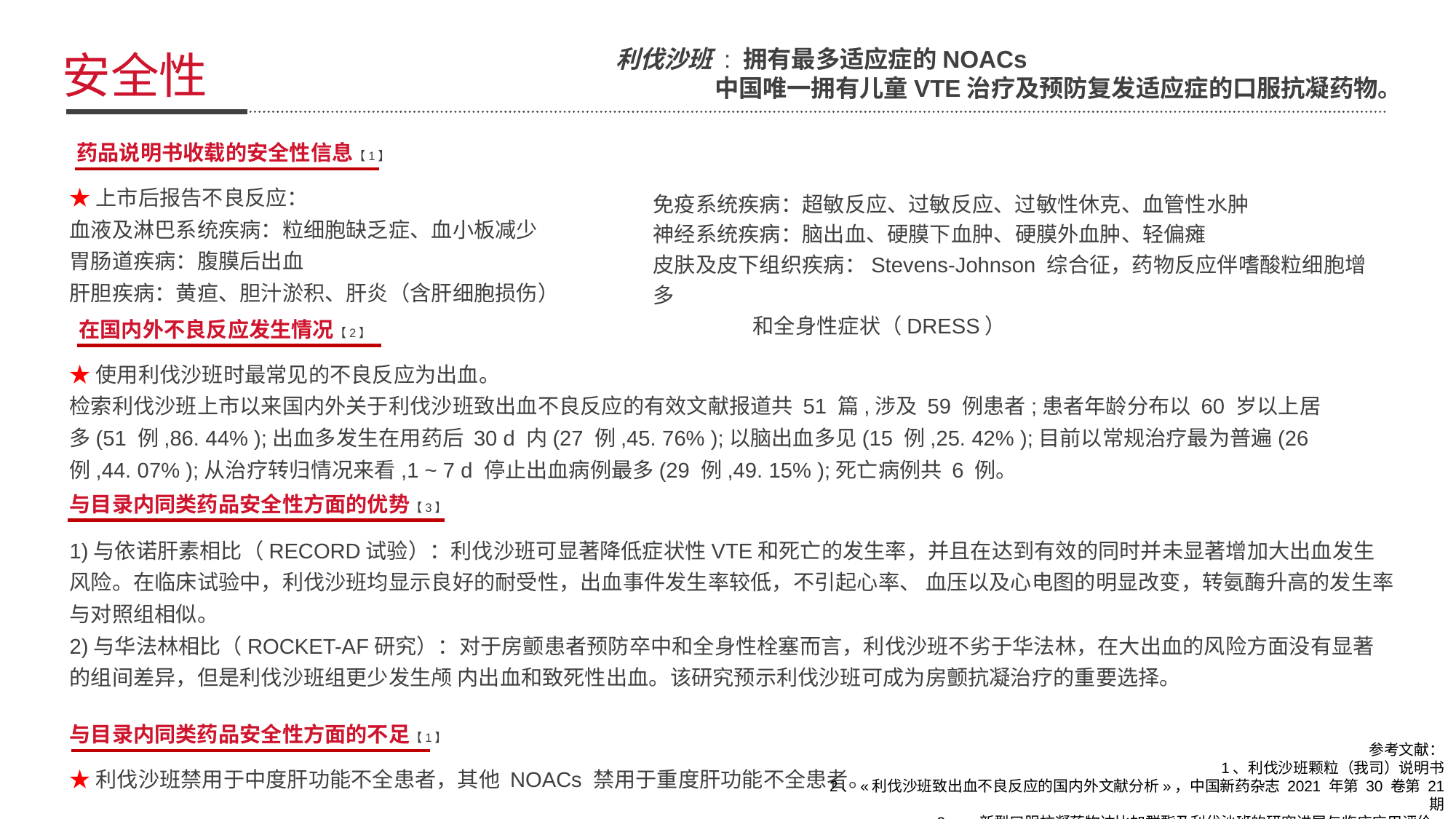

利伐沙班 : 拥有最多适应症的NOACs
                 中国唯一拥有儿童VTE治疗及预防复发适应症的口服抗凝药物。
安全性
药品说明书收载的安全性信息【1】
★上市后报告不良反应：
血液及淋巴系统疾病：粒细胞缺乏症、血小板减少
胃肠道疾病：腹膜后出血
肝胆疾病：黄疸、胆汁淤积、肝炎（含肝细胞损伤）

免疫系统疾病：超敏反应、过敏反应、过敏性休克、血管性水肿
神经系统疾病：脑出血、硬膜下血肿、硬膜外血肿、轻偏瘫
皮肤及皮下组织疾病：Stevens-Johnson 综合征，药物反应伴嗜酸粒细胞增多
                    和全身性症状（DRESS）
在国内外不良反应发生情况【2】
★使用利伐沙班时最常见的不良反应为出血。
检索利伐沙班上市以来国内外关于利伐沙班致出血不良反应的有效文献报道共 51 篇,涉及 59 例患者;患者年龄分布以 60 岁以上居多(51 例,86. 44% );出血多发生在用药后 30 d 内(27 例,45. 76% );以脑出血多见(15 例,25. 42% );目前以常规治疗最为普遍(26 例,44. 07% );从治疗转归情况来看,1 ~ 7 d 停止出血病例最多(29 例,49. 15% );死亡病例共 6 例。
与目录内同类药品安全性方面的优势【3】
1)与依诺肝素相比（RECORD试验）：利伐沙班可显著降低症状性VTE和死亡的发生率，并且在达到有效的同时并未显著增加大出血发生风险。在临床试验中，利伐沙班均显示良好的耐受性，出血事件发生率较低，不引起心率、 血压以及心电图的明显改变，转氨酶升高的发生率与对照组相似。
2)与华法林相比（ROCKET-AF研究）：对于房颤患者预防卒中和全身性栓塞而言，利伐沙班不劣于华法林，在大出血的风险方面没有显著的组间差异，但是利伐沙班组更少发生颅 内出血和致死性出血。该研究预示利伐沙班可成为房颤抗凝治疗的重要选择。
与目录内同类药品安全性方面的不足【1】

参考文献：
1、利伐沙班颗粒（我司）说明书
2、«利伐沙班致出血不良反应的国内外文献分析»，中国新药杂志 2021 年第 30 卷第 21 期
3、«新型口服抗凝药物达比加群酯及利伐沙班的研究进展与临床应用评价»
★利伐沙班禁用于中度肝功能不全患者，其他 NOACs 禁用于重度肝功能不全患者。